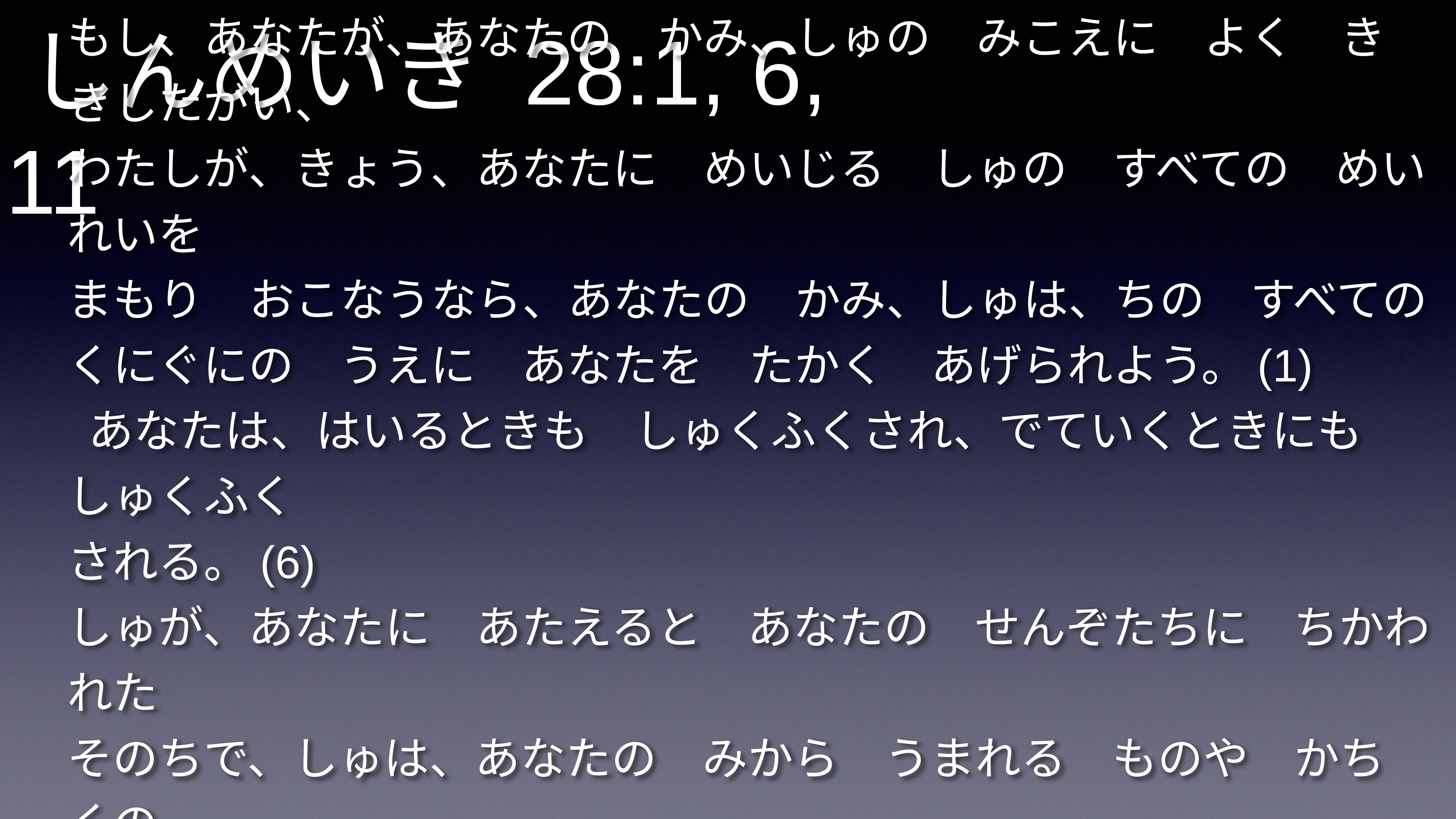

しんめいき 28:1, 6, 11
もし、あなたが、あなたの　かみ、しゅの　みこえに　よく　ききしたがい、
わたしが、きょう、あなたに　めいじる　しゅの　すべての　めいれいを
まもり　おこなうなら、あなたの　かみ、しゅは、ちの　すべての
くにぐにの　うえに　あなたを　たかく　あげられよう。(1)
 あなたは、はいるときも　しゅくふくされ、でていくときにも　しゅくふく
される。(6)
しゅが、あなたに　あたえると　あなたの　せんぞたちに　ちかわれた
そのちで、しゅは、あなたの　みから　うまれる　ものや　かちくの
うむものや　ちの　さんぶつを、ゆたかに　めぐんでくださる。(11)